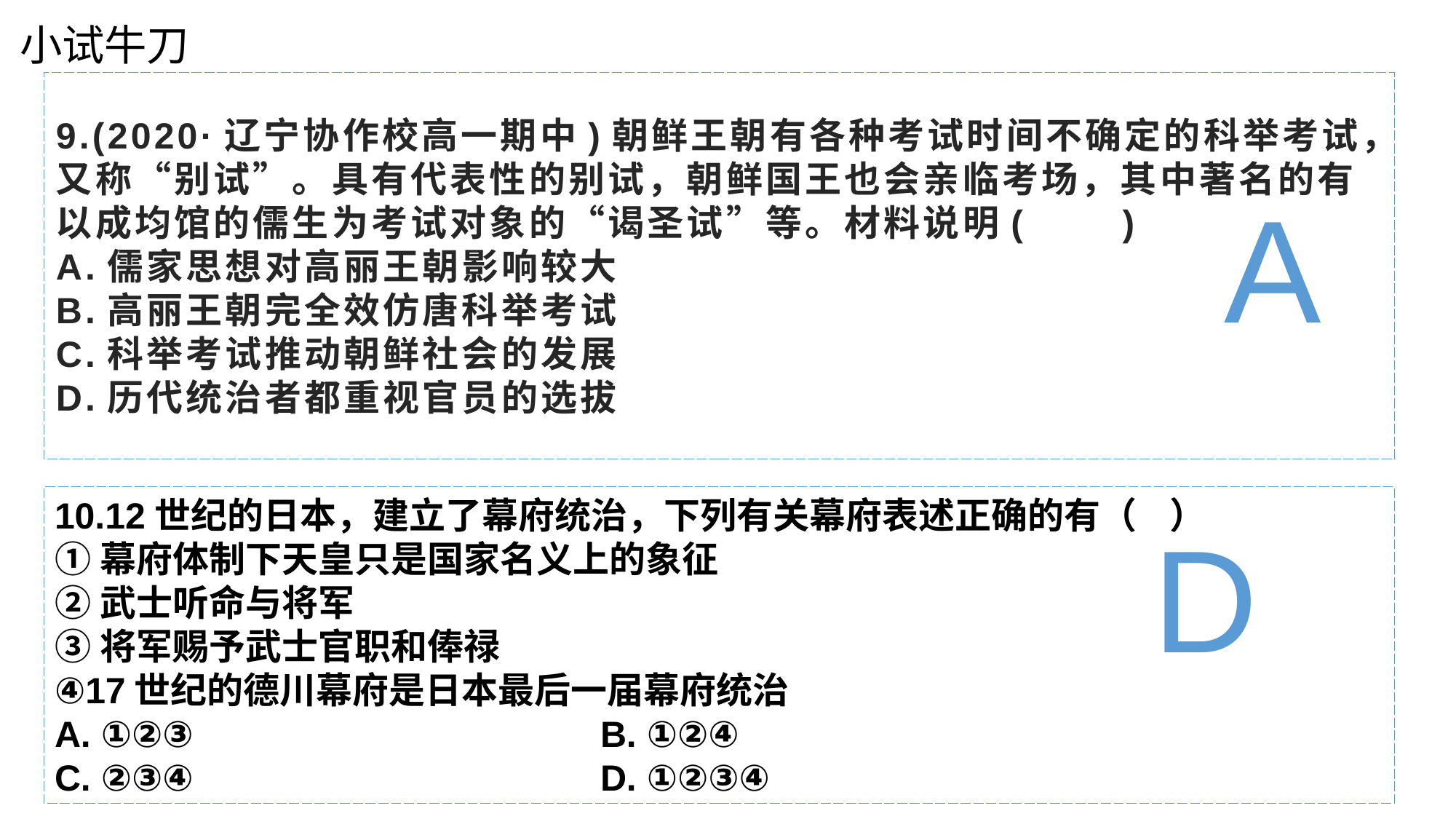

小试牛刀
9.(2020·辽宁协作校高一期中)朝鲜王朝有各种考试时间不确定的科举考试，又称“别试”。具有代表性的别试，朝鲜国王也会亲临考场，其中著名的有以成均馆的儒生为考试对象的“谒圣试”等。材料说明(　　)
A.儒家思想对高丽王朝影响较大
B.高丽王朝完全效仿唐科举考试
C.科举考试推动朝鲜社会的发展
D.历代统治者都重视官员的选拔
A
10.12世纪的日本，建立了幕府统治，下列有关幕府表述正确的有（    ）
①幕府体制下天皇只是国家名义上的象征
②武士听命与将军
③将军赐予武士官职和俸禄
④17世纪的德川幕府是日本最后一届幕府统治
A. ①②③				B. ①②④
C. ②③④				D. ①②③④
D